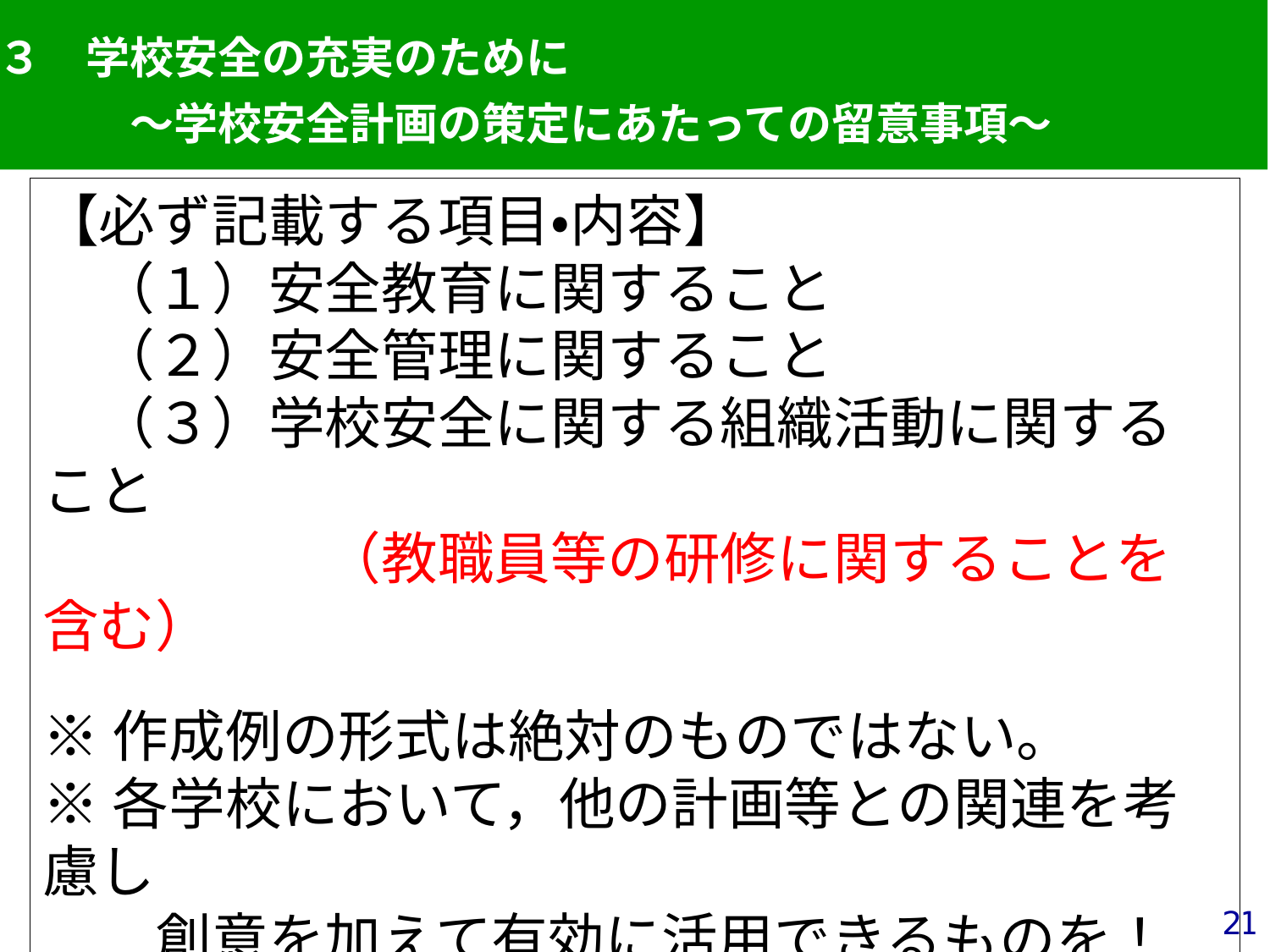

３　学校安全の充実のために
　　　～学校安全計画の策定にあたっての留意事項～
【必ず記載する項目・内容】
　（１）安全教育に関すること
　（２）安全管理に関すること
　（３）学校安全に関する組織活動に関すること
　　　　　（教職員等の研修に関することを含む）

※作成例の形式は絶対のものではない。
※各学校において，他の計画等との関連を考慮し
　　創意を加えて有効に活用できるものを！
21